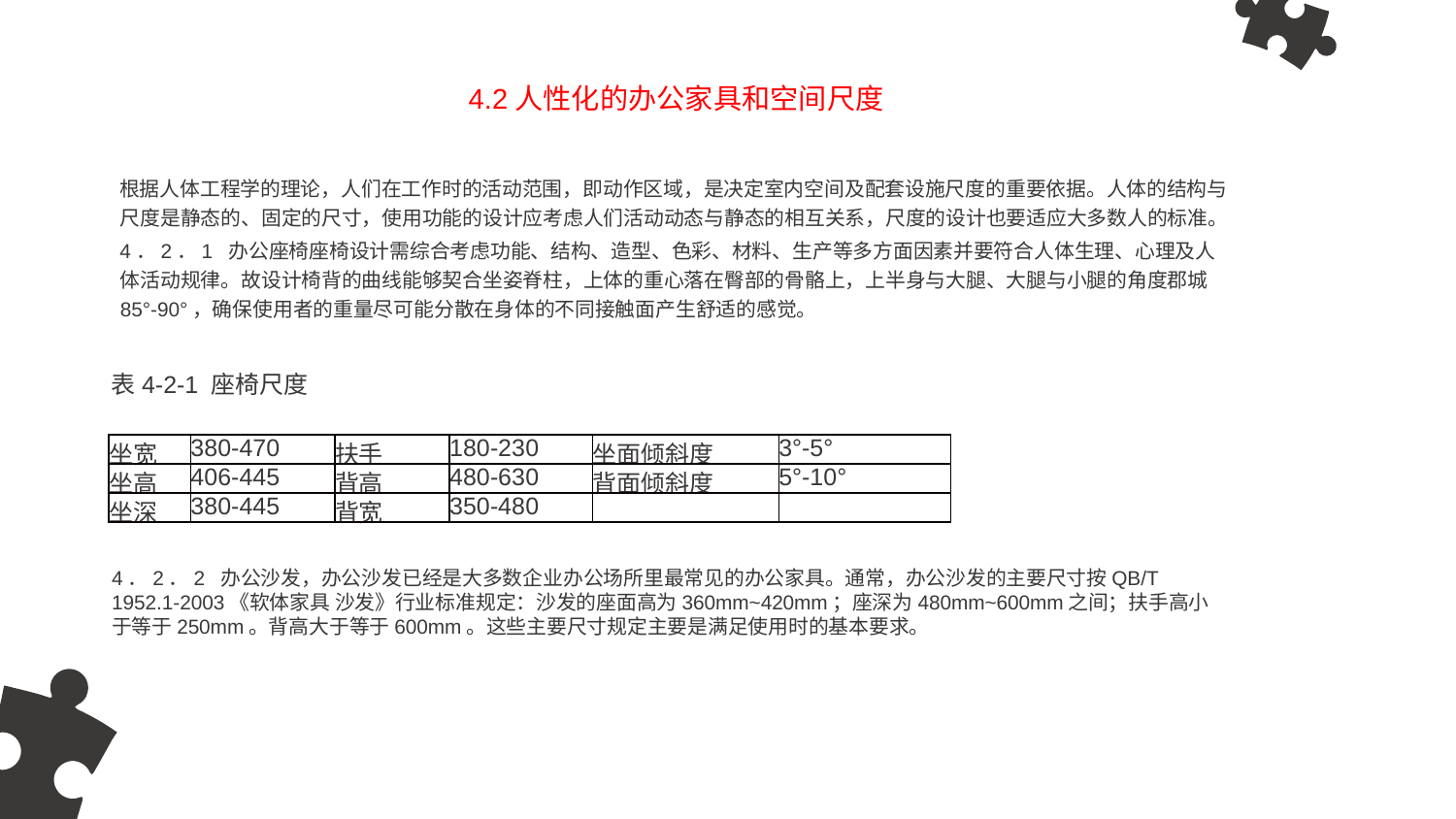

4.2人性化的办公家具和空间尺度
根据人体工程学的理论，人们在工作时的活动范围，即动作区域，是决定室内空间及配套设施尺度的重要依据。人体的结构与尺度是静态的、固定的尺寸，使用功能的设计应考虑人们活动动态与静态的相互关系，尺度的设计也要适应大多数人的标准。
4．2．1  办公座椅座椅设计需综合考虑功能、结构、造型、色彩、材料、生产等多方面因素并要符合人体生理、心理及人体活动规律。故设计椅背的曲线能够契合坐姿脊柱，上体的重心落在臀部的骨骼上，上半身与大腿、大腿与小腿的角度郡城85°-90°，确保使用者的重量尽可能分散在身体的不同接触面产生舒适的感觉。

表4-2-1 座椅尺度
| 坐宽 | 380-470 | 扶手 | 180-230 | 坐面倾斜度 | 3°-5° |
| --- | --- | --- | --- | --- | --- |
| 坐高 | 406-445 | 背高 | 480-630 | 背面倾斜度 | 5°-10° |
| 坐深 | 380-445 | 背宽 | 350-480 |  |  |
4．2．2  办公沙发，办公沙发已经是大多数企业办公场所里最常见的办公家具。通常，办公沙发的主要尺寸按QB/T 1952.1-2003《软体家具 沙发》行业标准规定：沙发的座面高为360mm~420mm；座深为480mm~600mm之间；扶手高小于等于250mm。背高大于等于600mm。这些主要尺寸规定主要是满足使用时的基本要求。